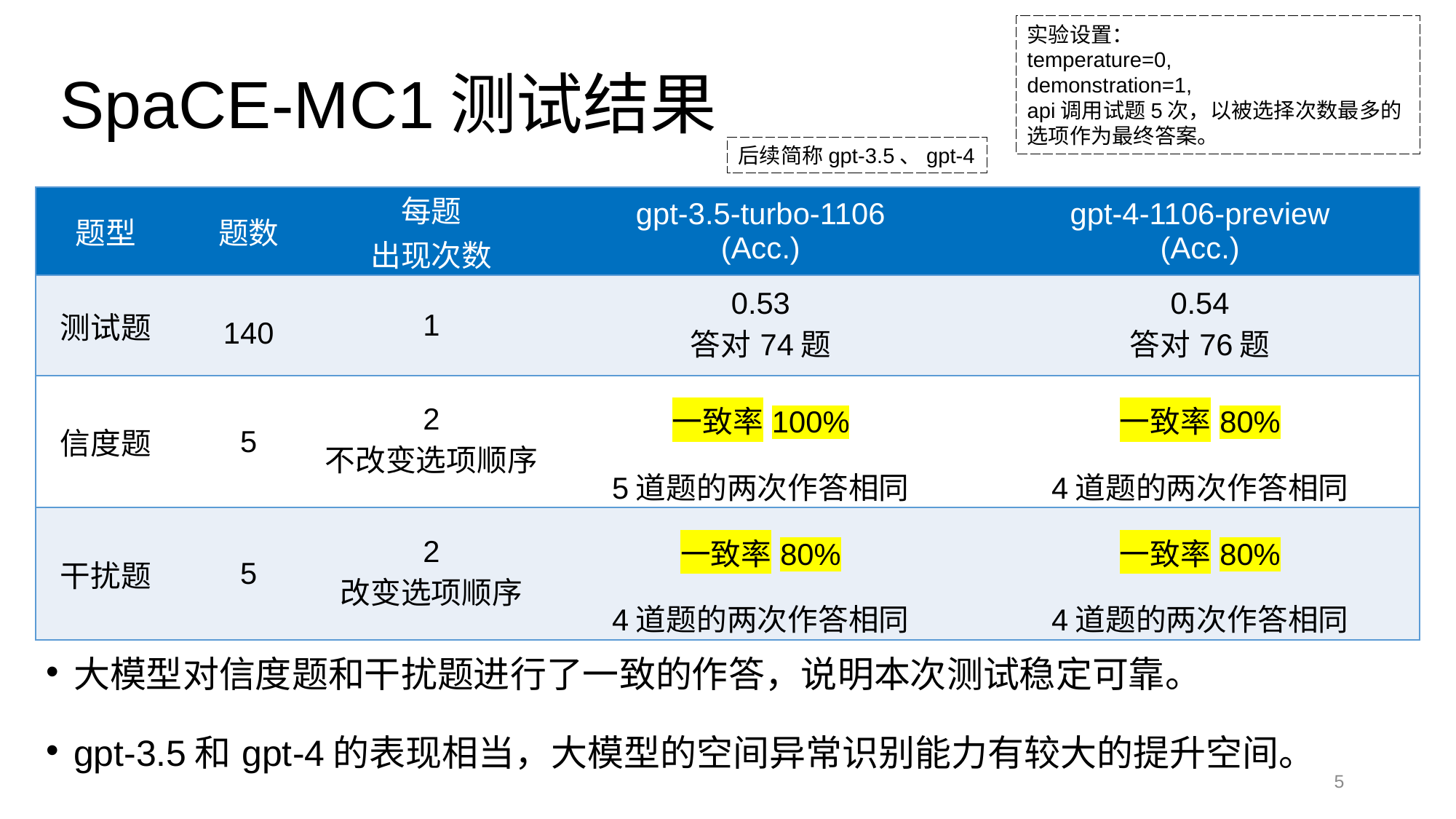

实验设置：
temperature=0,
demonstration=1,
api调用试题5次，以被选择次数最多的选项作为最终答案。
SpaCE-MC1测试结果
后续简称gpt-3.5、gpt-4
| 题型 | 题数 | 每题 出现次数 | gpt-3.5-turbo-1106 (Acc.) | gpt-4-1106-preview (Acc.) |
| --- | --- | --- | --- | --- |
| 测试题 | 140 | 1 | 0.53 答对74题 | 0.54 答对76题 |
| 信度题 | 5 | 2 不改变选项顺序 | 一致率100% 5道题的两次作答相同 | 一致率80% 4道题的两次作答相同 |
| 干扰题 | 5 | 2 改变选项顺序 | 一致率80% 4道题的两次作答相同 | 一致率80% 4道题的两次作答相同 |
大模型对信度题和干扰题进行了一致的作答，说明本次测试稳定可靠。
gpt-3.5和gpt-4的表现相当，大模型的空间异常识别能力有较大的提升空间。
5